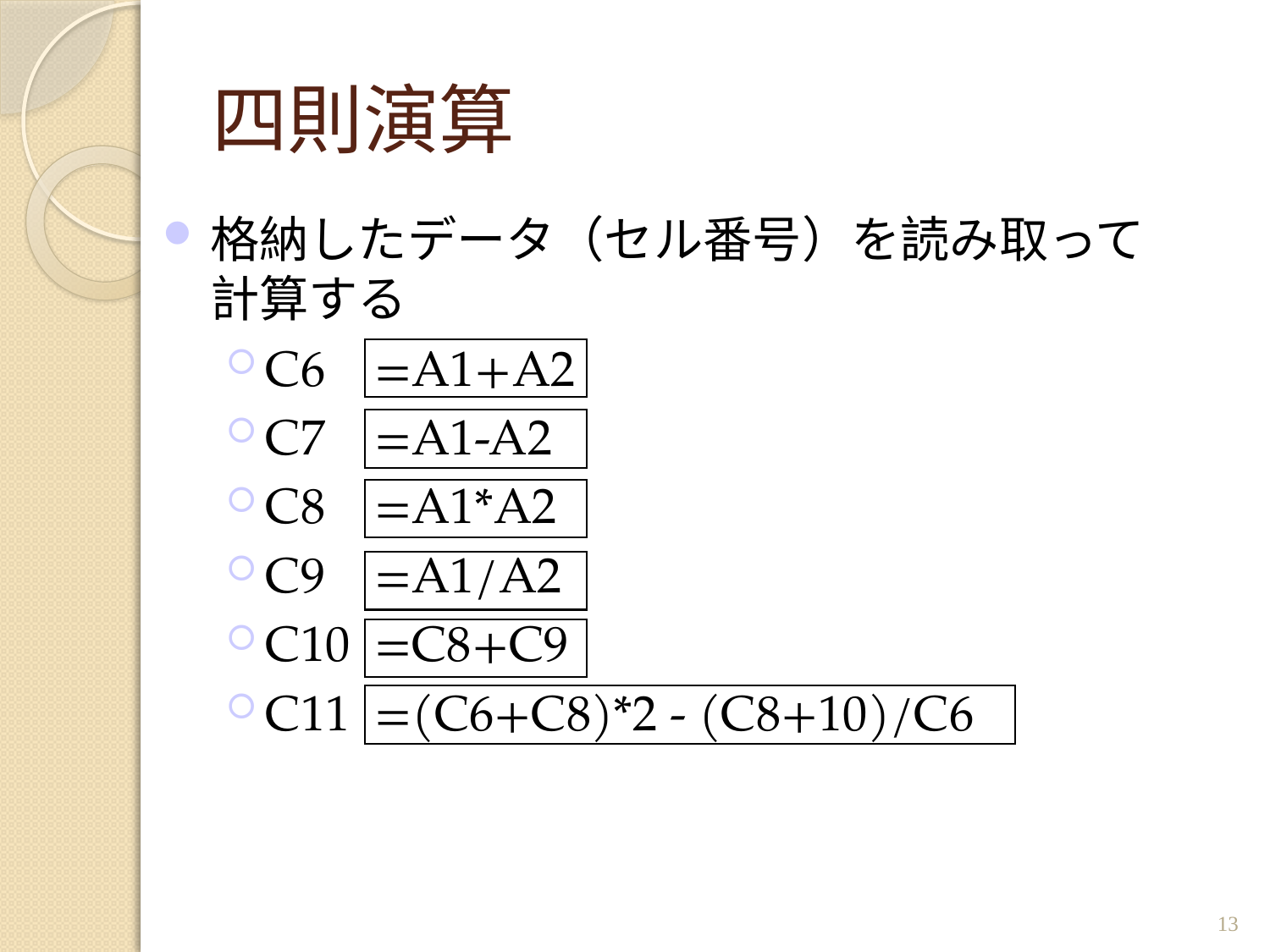

# 四則演算
格納したデータ（セル番号）を読み取って計算する
C6    =A1+A2
C7    =A1-A2
C8    =A1*A2
C9    =A1/A2
C10  =C8+C9
C11  =(C6+C8)*2 - (C8+10)/C6

13